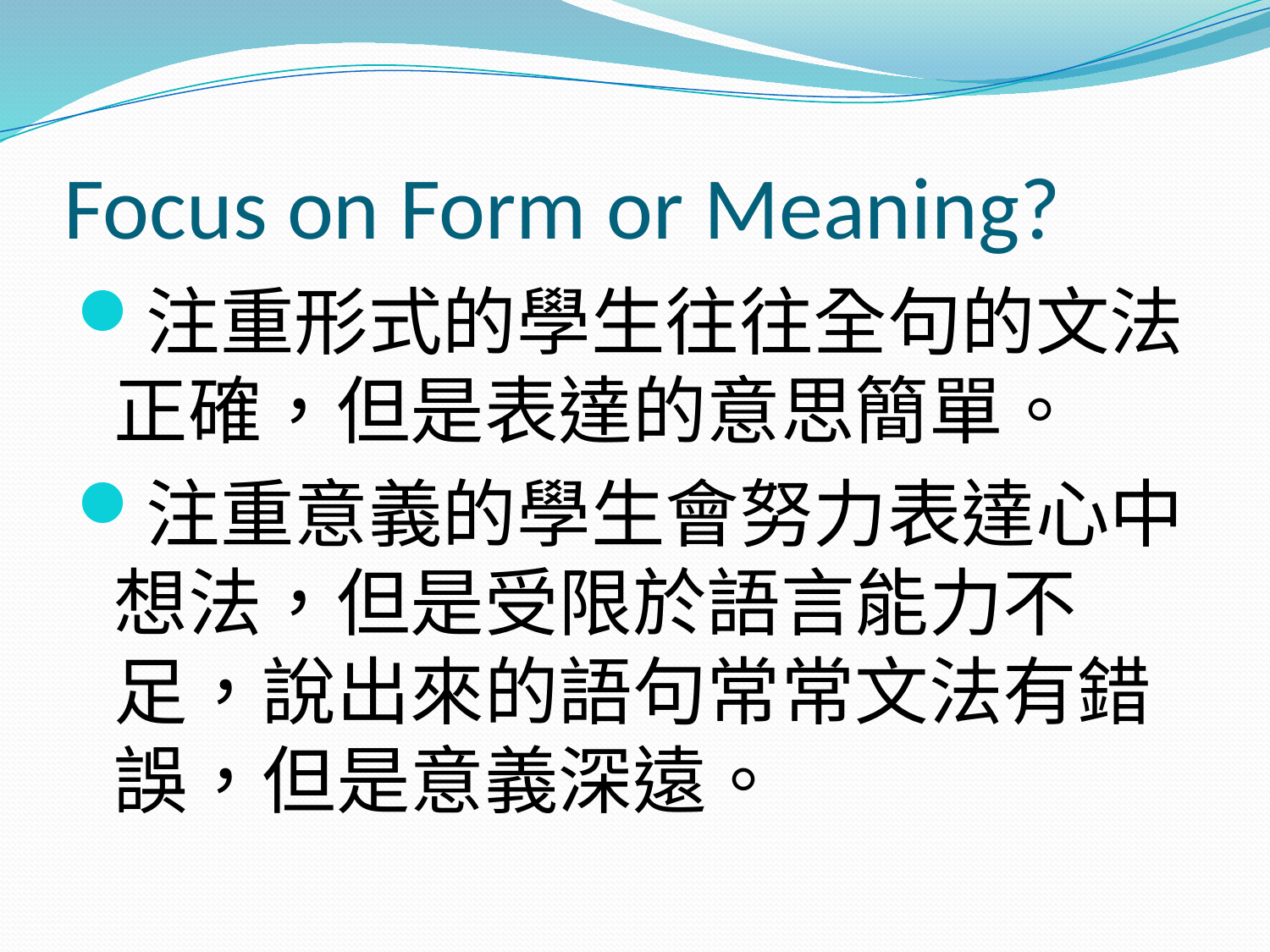

# Focus on Form or Meaning?
注重形式的學生往往全句的文法正確，但是表達的意思簡單。
注重意義的學生會努力表達心中想法，但是受限於語言能力不足，說出來的語句常常文法有錯誤，但是意義深遠。